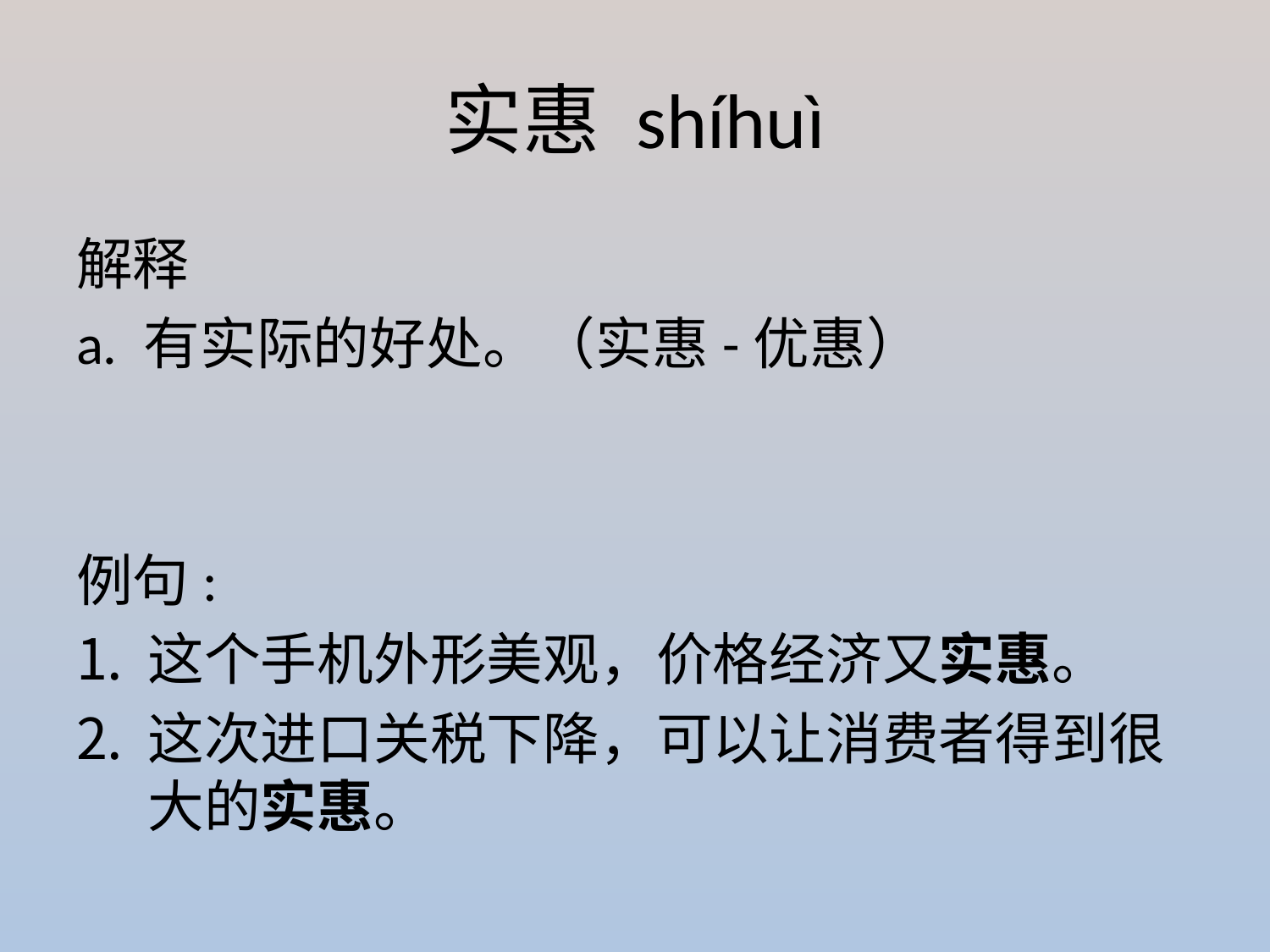

# 实惠 shíhuì
解释
a. 有实际的好处。（实惠-优惠）

例句:
这个手机外形美观，价格经济又实惠。
这次进口关税下降，可以让消费者得到很大的实惠。